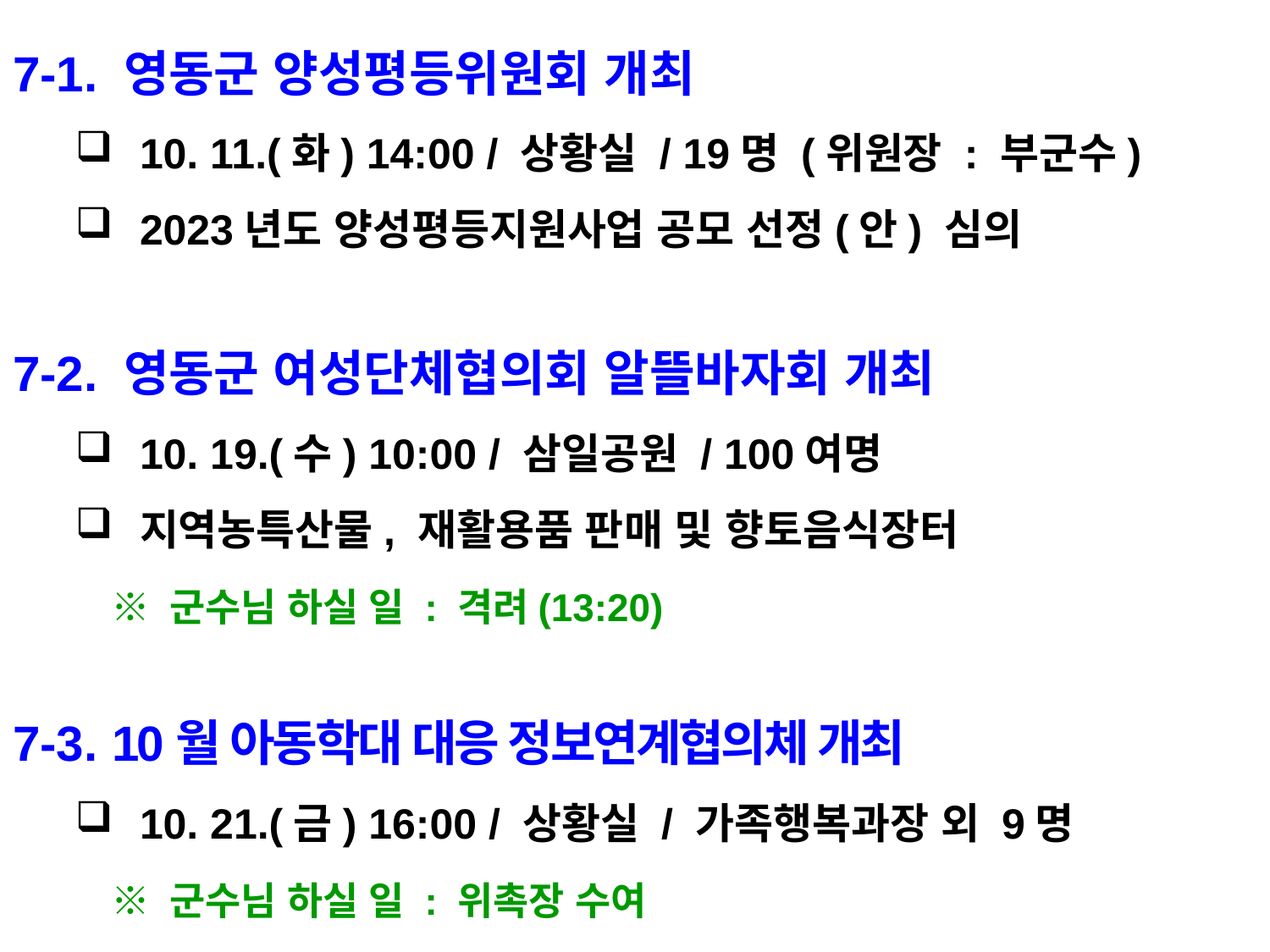

7-1. 영동군 양성평등위원회 개최
10. 11.(화) 14:00 / 상황실 / 19명 (위원장 : 부군수)
2023년도 양성평등지원사업 공모 선정(안) 심의
7-2. 영동군 여성단체협의회 알뜰바자회 개최
10. 19.(수) 10:00 / 삼일공원 / 100여명
지역농특산물, 재활용품 판매 및 향토음식장터
   ※ 군수님 하실 일 : 격려(13:20)

7-3. 10월 아동학대 대응 정보연계협의체 개최
10. 21.(금) 16:00 / 상황실 / 가족행복과장 외 9명
   ※ 군수님 하실 일 : 위촉장 수여